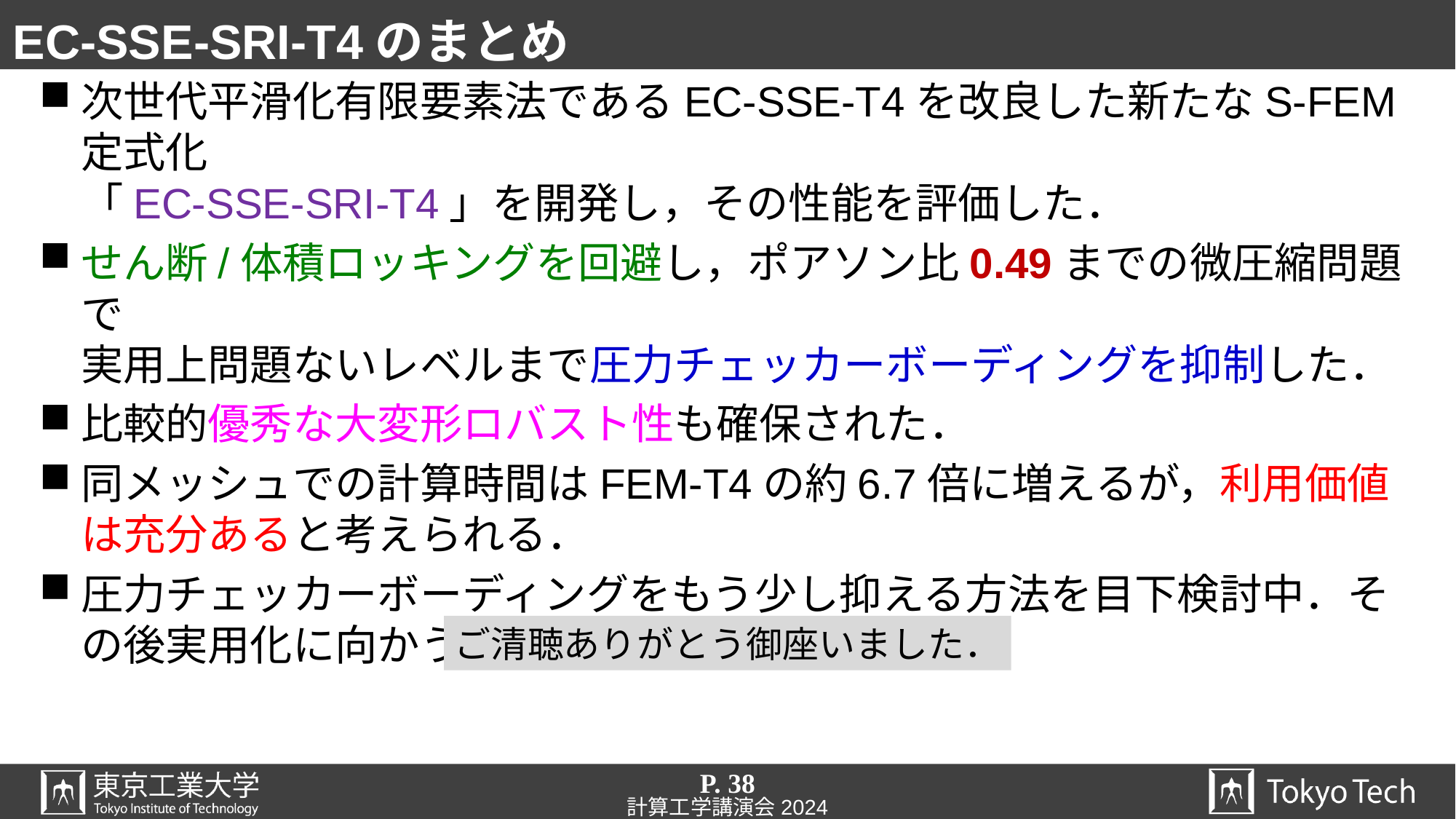

# EC-SSE-SRI-T4のまとめ
次世代平滑化有限要素法であるEC-SSE-T4を改良した新たなS-FEM定式化
「EC-SSE-SRI-T4」を開発し，その性能を評価した．
せん断/体積ロッキングを回避し，ポアソン比0.49までの微圧縮問題で
実用上問題ないレベルまで圧力チェッカーボーディングを抑制した．
比較的優秀な大変形ロバスト性も確保された．
同メッシュでの計算時間はFEM-T4の約6.7倍に増えるが，利用価値は充分あると考えられる．
圧力チェッカーボーディングをもう少し抑える方法を目下検討中．その後実用化に向かう予定．

ご清聴ありがとう御座いました．
P. 38